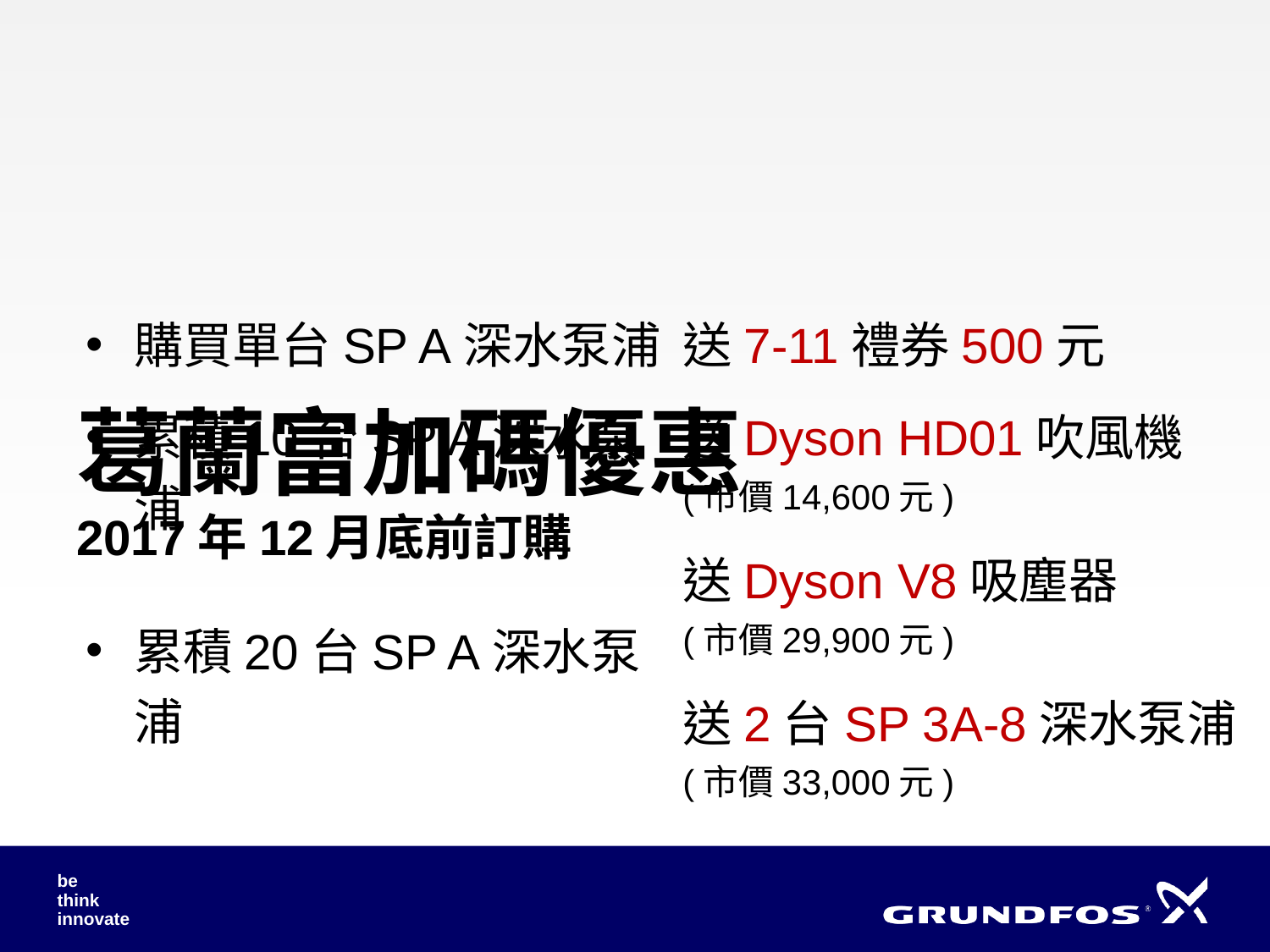

購買單台SP A深水泵浦
累積10台SP A深水泵浦
累積20台SP A深水泵浦

送7-11禮券500元
送Dyson HD01吹風機
(市價14,600元)
送Dyson V8吸塵器
(市價29,900元)
送2台SP 3A-8深水泵浦
(市價33,000元)

# 葛蘭富加碼優惠 2017年12月底前訂購